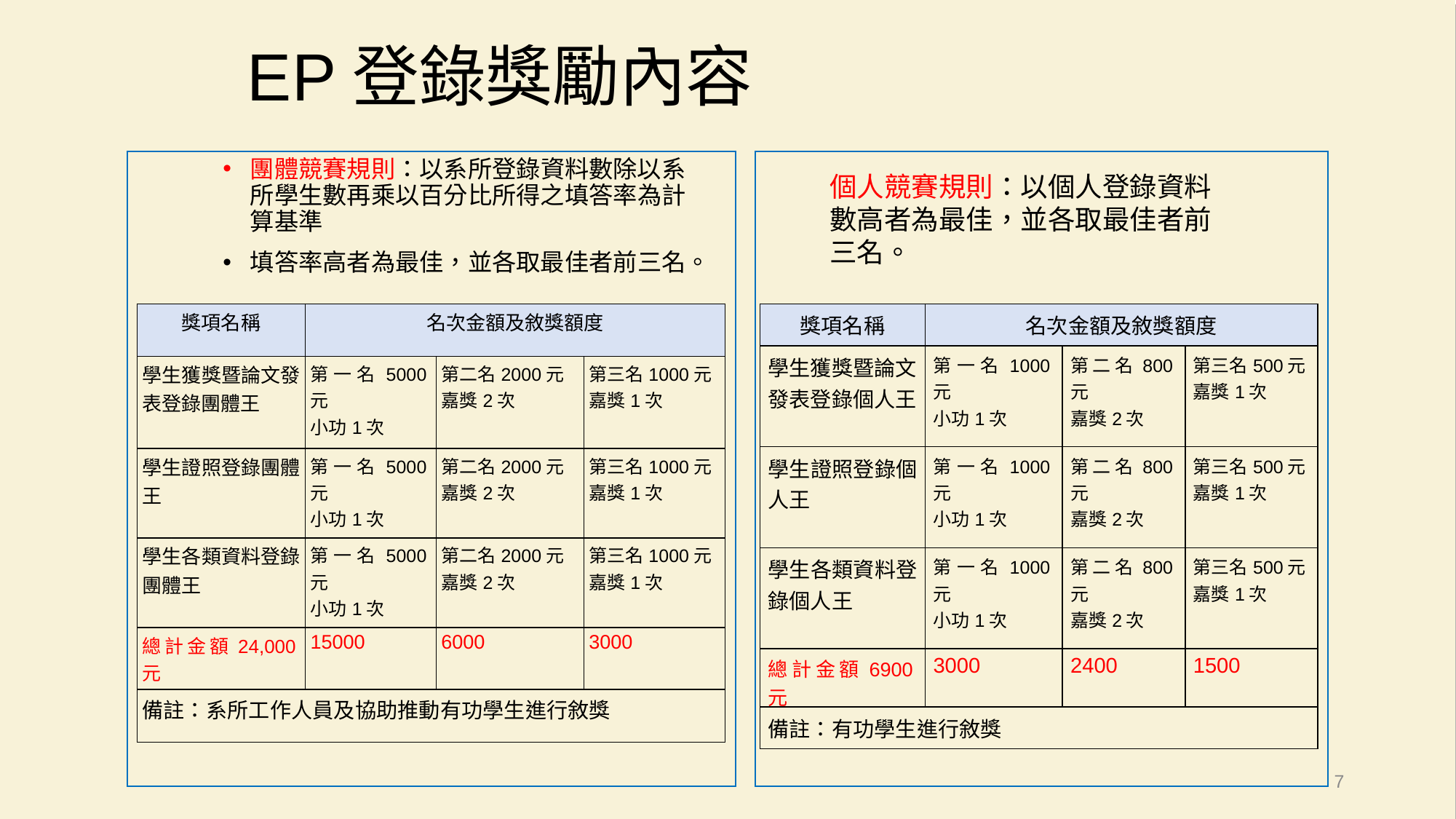

# EP登錄獎勵內容

團體競賽規則：以系所登錄資料數除以系所學生數再乘以百分比所得之填答率為計算基準
填答率高者為最佳，並各取最佳者前三名。

個人競賽規則：以個人登錄資料數高者為最佳，並各取最佳者前三名。
| 獎項名稱 | 名次金額及敘獎額度 |  |  |
| --- | --- | --- | --- |
| 學生獲獎暨論文發表登錄團體王 | 第一名5000元 小功1次 | 第二名2000元 嘉獎2次 | 第三名1000元 嘉獎1次 |
| 學生證照登錄團體王 | 第一名5000元 小功1次 | 第二名2000元 嘉獎2次 | 第三名1000元 嘉獎1次 |
| 學生各類資料登錄團體王 | 第一名5000元 小功1次 | 第二名2000元 嘉獎2次 | 第三名1000元 嘉獎1次 |
| 總計金額24,000元 | 15000 | 6000 | 3000 |
| 備註：系所工作人員及協助推動有功學生進行敘獎 |  |  |  |
| 獎項名稱 | 名次金額及敘獎額度 |  |  |
| --- | --- | --- | --- |
| 學生獲獎暨論文發表登錄個人王 | 第一名1000元 小功1次 | 第二名800元 嘉獎2次 | 第三名500元 嘉獎1次 |
| 學生證照登錄個人王 | 第一名1000元 小功1次 | 第二名800元 嘉獎2次 | 第三名500元 嘉獎1次 |
| 學生各類資料登錄個人王 | 第一名1000元 小功1次 | 第二名800元 嘉獎2次 | 第三名500元 嘉獎1次 |
| 總計金額6900元 | 3000 | 2400 | 1500 |
| 備註：有功學生進行敘獎 |  |  |  |
7